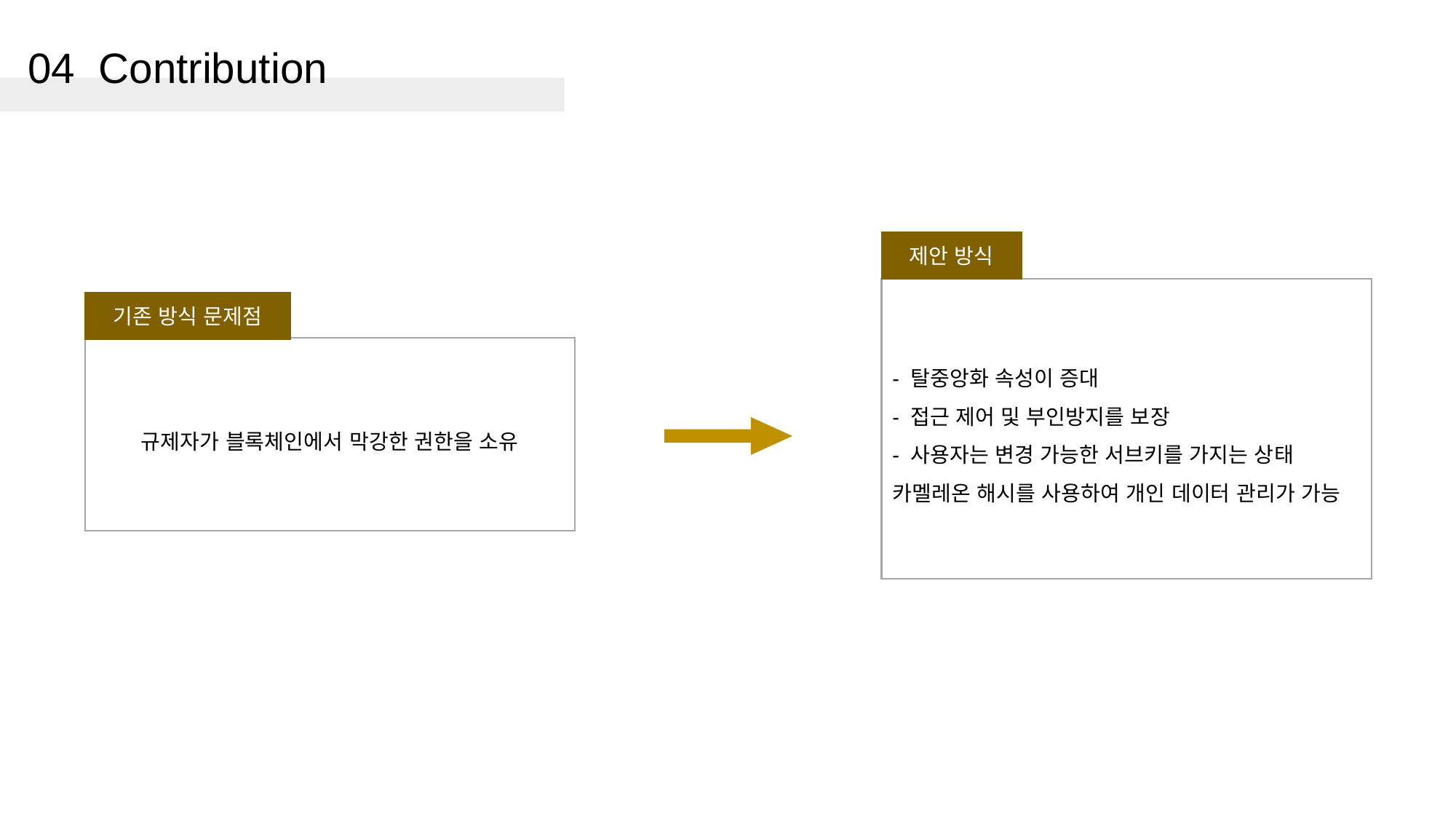

# 04  Contribution

제안 방식
- 탈중앙화 속성이 증대
- 접근 제어 및 부인방지를 보장
- 사용자는 변경 가능한 서브키를 가지는 상태 카멜레온 해시를 사용하여 개인 데이터 관리가 가능
기존 방식 문제점
규제자가 블록체인에서 막강한 권한을 소유